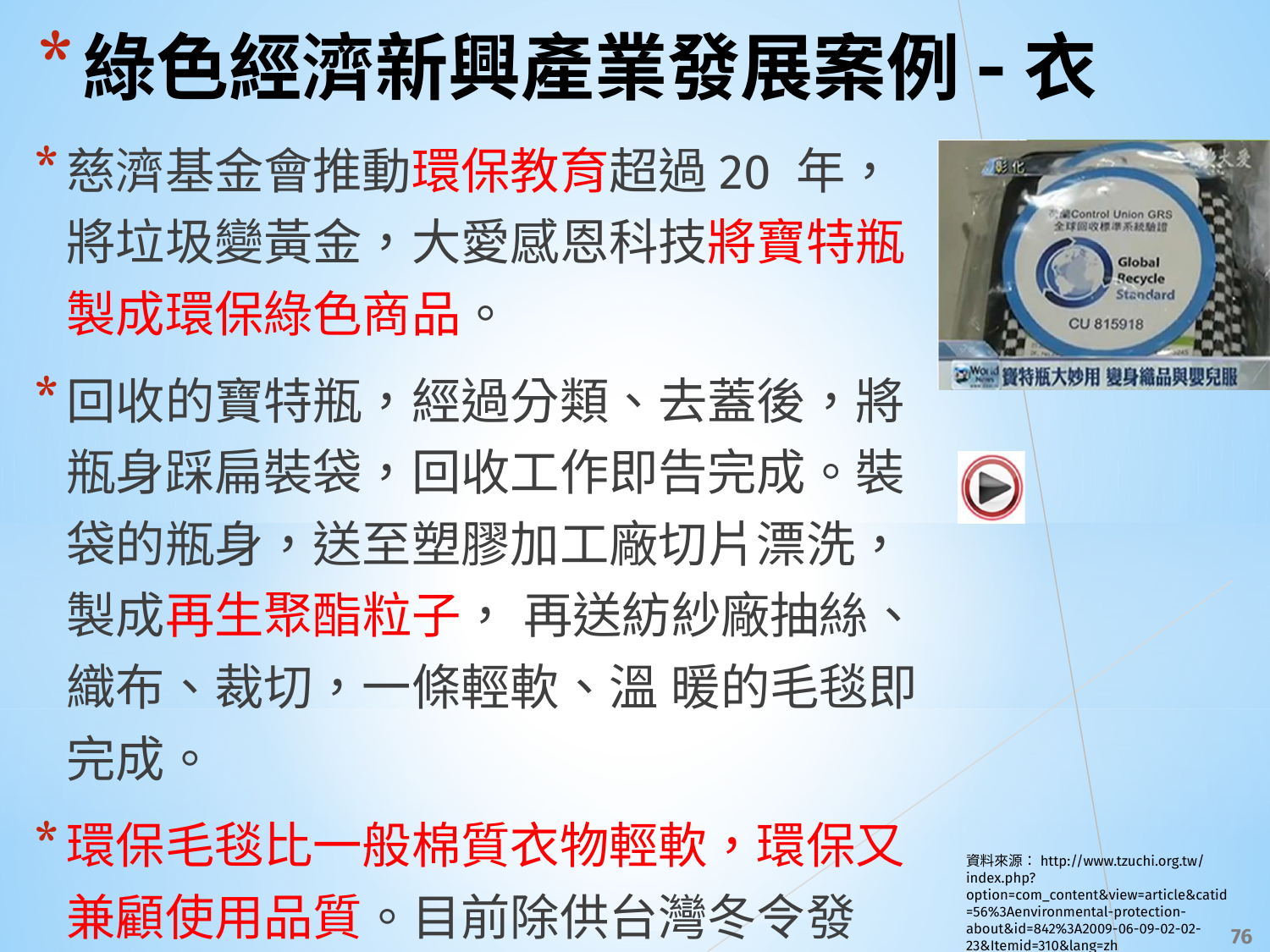

# 綠色經濟新興產業發展案例-衣
慈濟基金會推動環保教育超過20 年，將垃圾變黃金，大愛感恩科技將寶特瓶製成環保綠色商品。
回收的寶特瓶，經過分類、去蓋後，將瓶身踩扁裝袋，回收工作即告完成。裝袋的瓶身，送至塑膠加工廠切片漂洗，製成再生聚酯粒子， 再送紡紗廠抽絲、織布、裁切，一條輕軟、溫 暖的毛毯即完成。
環保毛毯比一般棉質衣物輕軟，環保又兼顧使用品質。目前除供台灣冬令發放，亦先後送達巴基斯坦、美國、菲律賓、斯里蘭卡等國賑 災，予受災民眾溫暖。

資料來源：http://www.tzuchi.org.tw/index.php?option=com_content&view=article&catid=56%3Aenvironmental-protection-about&id=842%3A2009-06-09-02-02-23&Itemid=310&lang=zh
76